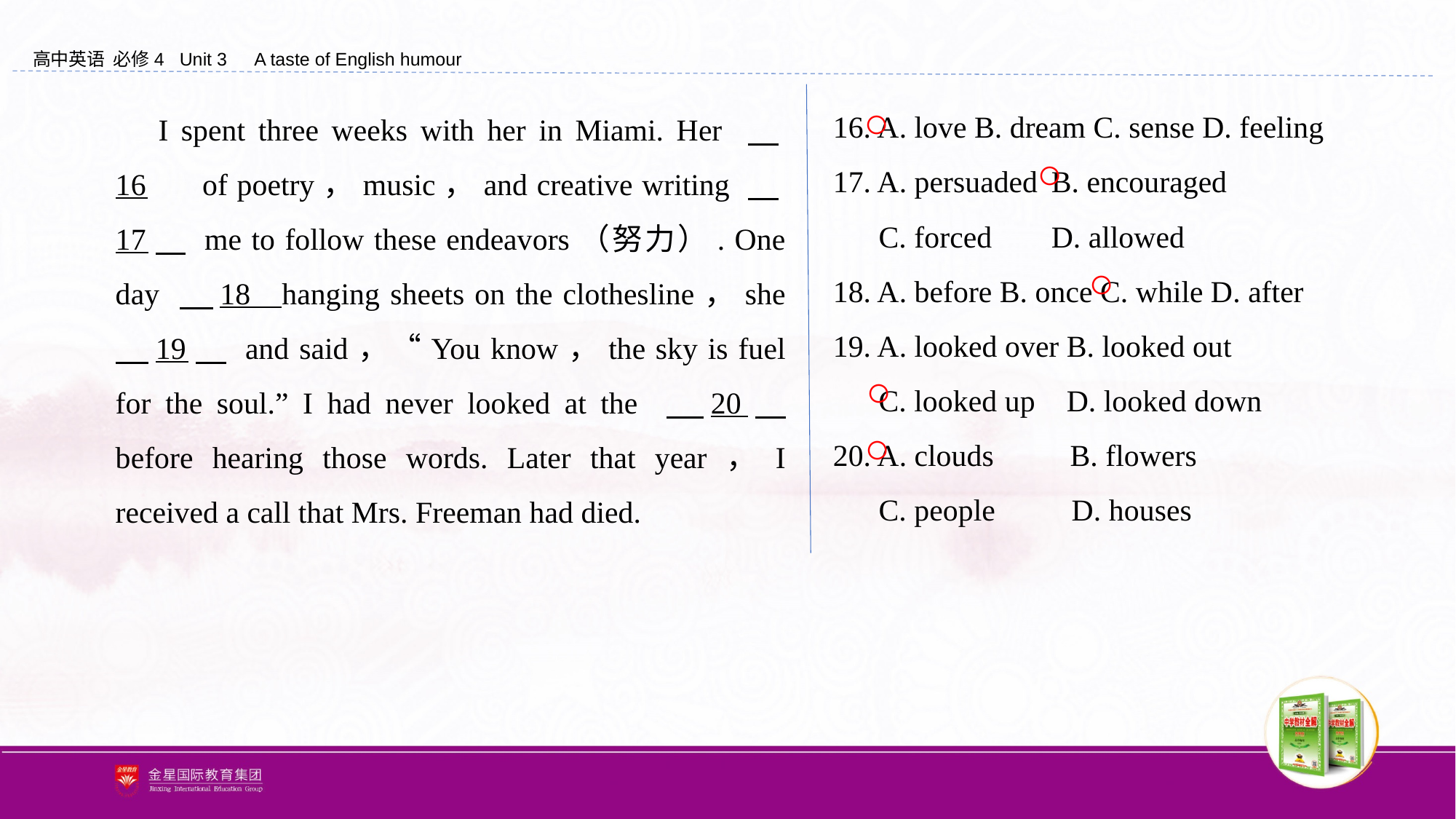

16. A. love B. dream C. sense D. feeling
17. A. persuaded 	B. encouraged
      C. forced 	D. allowed
18. A. before B. once C. while D. after
19. A. looked over B. looked out
      C. looked up 	  D. looked down
20. A. clouds          B. flowers
      C. people          D. houses
　I spent three weeks with her in Miami. Her 　16　 of poetry，music，and creative writing 　17　 me to follow these endeavors（努力）. One day 　18   hanging sheets on the clothesline，she 　19　 and said，“You know，the sky is fuel for the soul.” I had never looked at the 　20　 before hearing those words. Later that year，I received a call that Mrs. Freeman had died.
○
○
○
○
○